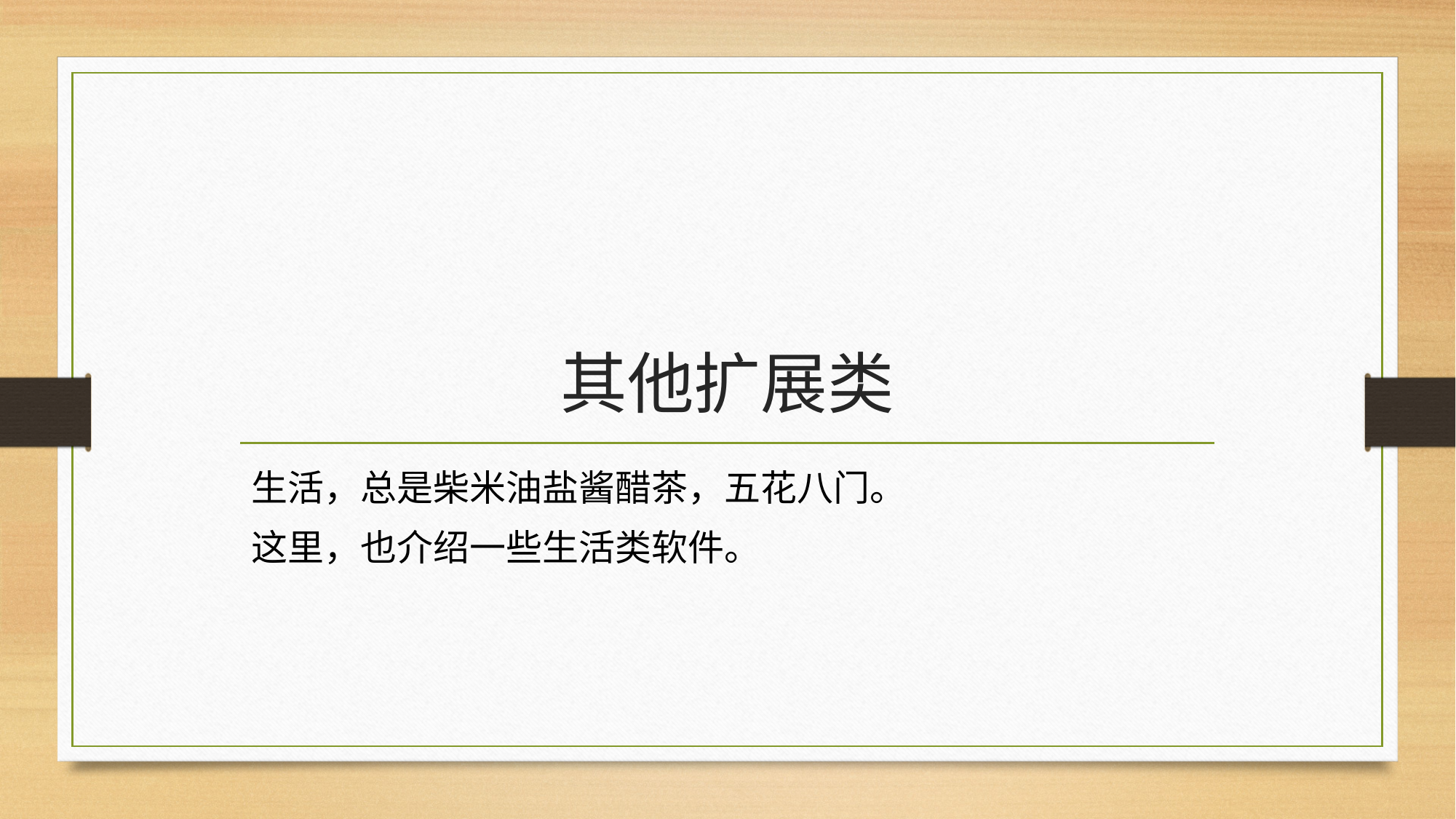

# 其他扩展类
生活，总是柴米油盐酱醋茶，五花八门。
这里，也介绍一些生活类软件。